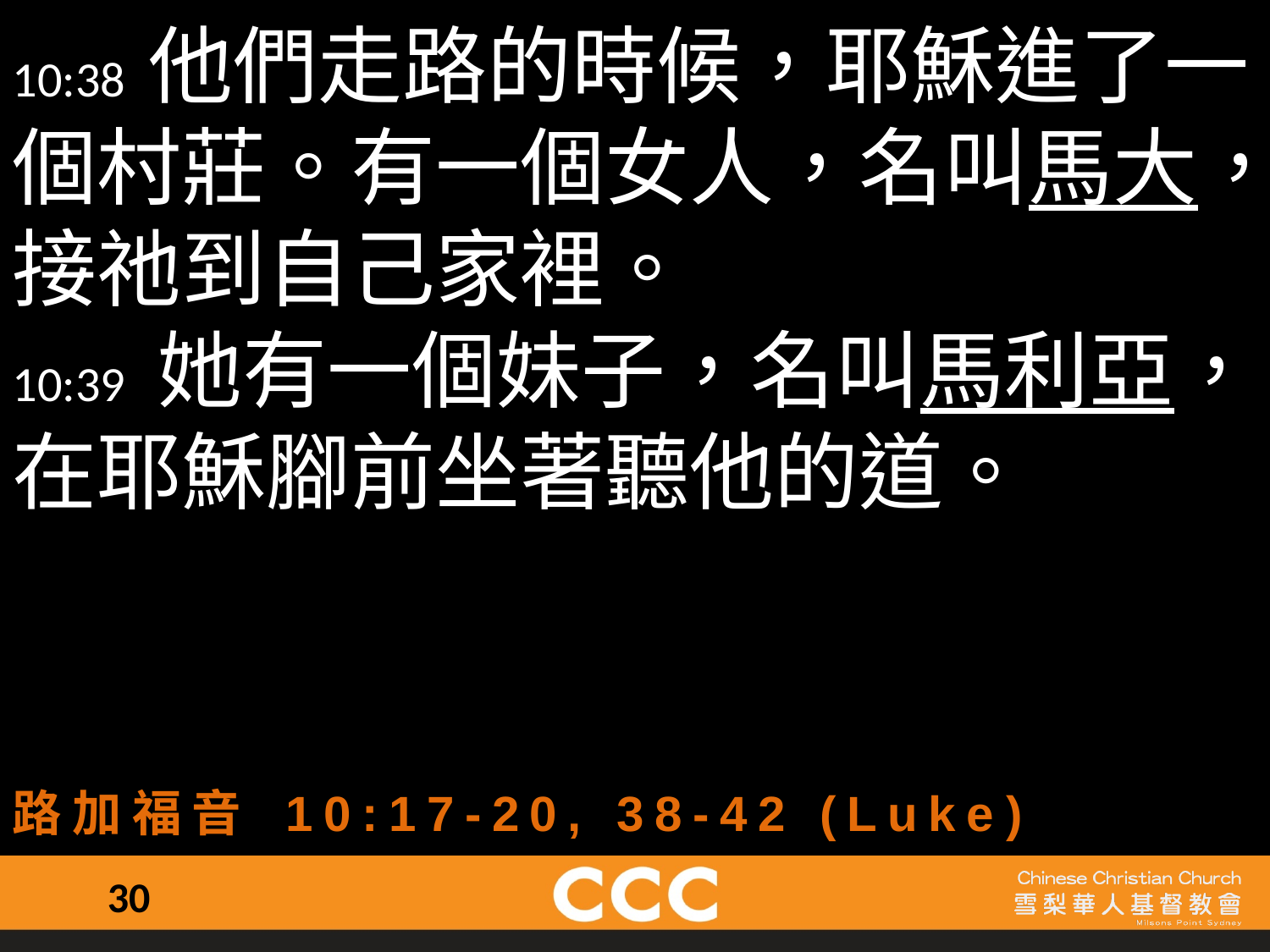

10:38 他們走路的時候，耶穌進了一個村莊。有一個女人，名叫馬大，接祂到自己家裡。
10:39 她有一個妹子，名叫馬利亞，在耶穌腳前坐著聽他的道。
路加福音 10:17-20, 38-42 (Luke)
30